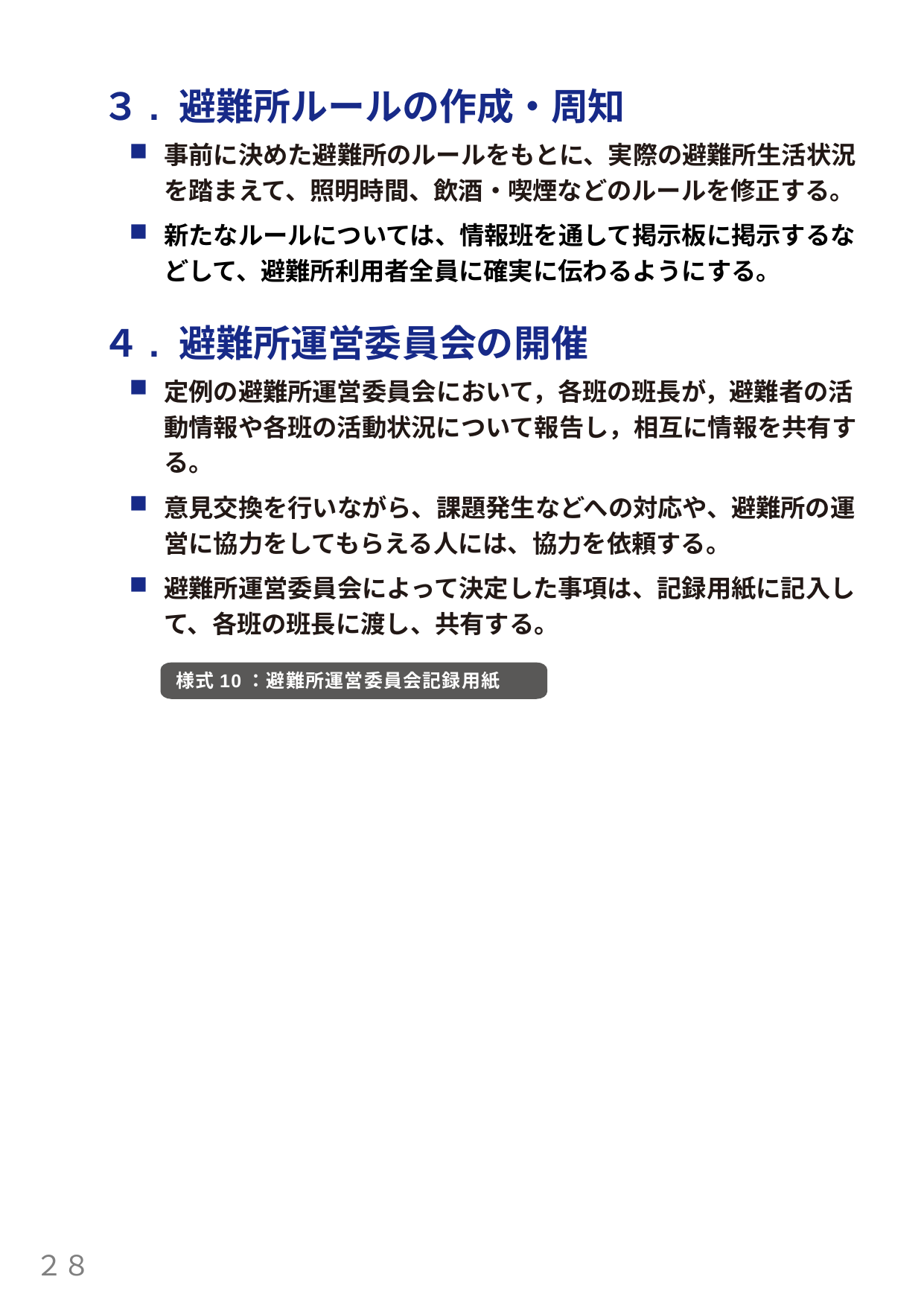

３. 避難所ルールの作成・周知
事前に決めた避難所のルールをもとに、実際の避難所生活状況を踏まえて、照明時間、飲酒・喫煙などのルールを修正する。
新たなルールについては、情報班を通して掲示板に掲示するなどして、避難所利用者全員に確実に伝わるようにする。
４. 避難所運営委員会の開催
定例の避難所運営委員会において，各班の班長が，避難者の活動情報や各班の活動状況について報告し，相互に情報を共有する。
意見交換を行いながら、課題発生などへの対応や、避難所の運営に協力をしてもらえる人には、協力を依頼する。
避難所運営委員会によって決定した事項は、記録用紙に記入して、各班の班長に渡し、共有する。

様式10：避難所運営委員会記録用紙

２８